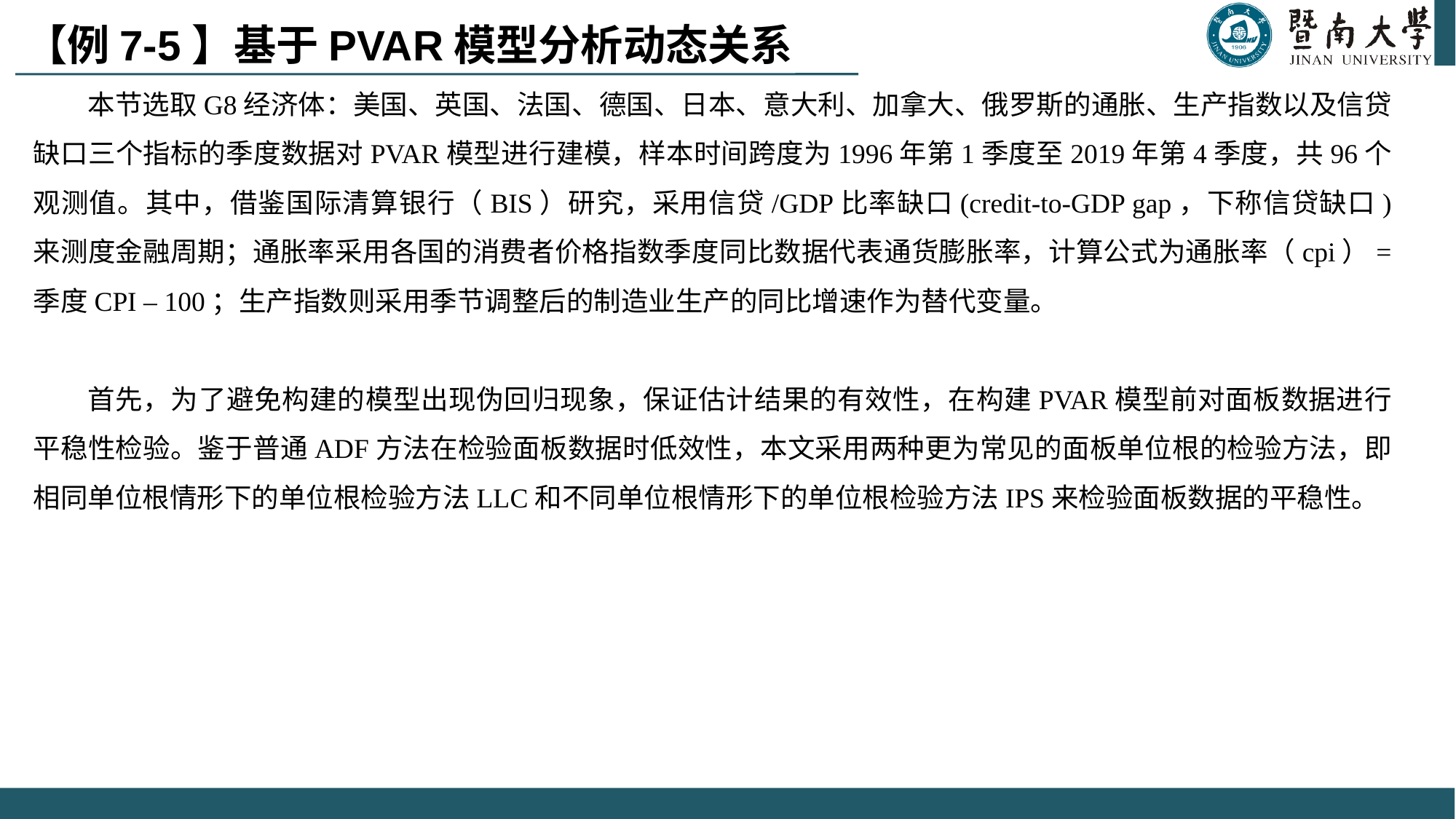

【例7-5】基于PVAR模型分析动态关系
本节选取G8经济体：美国、英国、法国、德国、日本、意大利、加拿大、俄罗斯的通胀、生产指数以及信贷缺口三个指标的季度数据对PVAR模型进行建模，样本时间跨度为1996年第1季度至2019年第4季度，共96个观测值。其中，借鉴国际清算银行（BIS）研究，采用信贷/GDP比率缺口(credit-to-GDP gap，下称信贷缺口) 来测度金融周期；通胀率采用各国的消费者价格指数季度同比数据代表通货膨胀率，计算公式为通胀率（cpi）= 季度CPI – 100；生产指数则采用季节调整后的制造业生产的同比增速作为替代变量。

首先，为了避免构建的模型出现伪回归现象，保证估计结果的有效性，在构建PVAR模型前对面板数据进行平稳性检验。鉴于普通ADF方法在检验面板数据时低效性，本文采用两种更为常见的面板单位根的检验方法，即相同单位根情形下的单位根检验方法LLC和不同单位根情形下的单位根检验方法IPS来检验面板数据的平稳性。